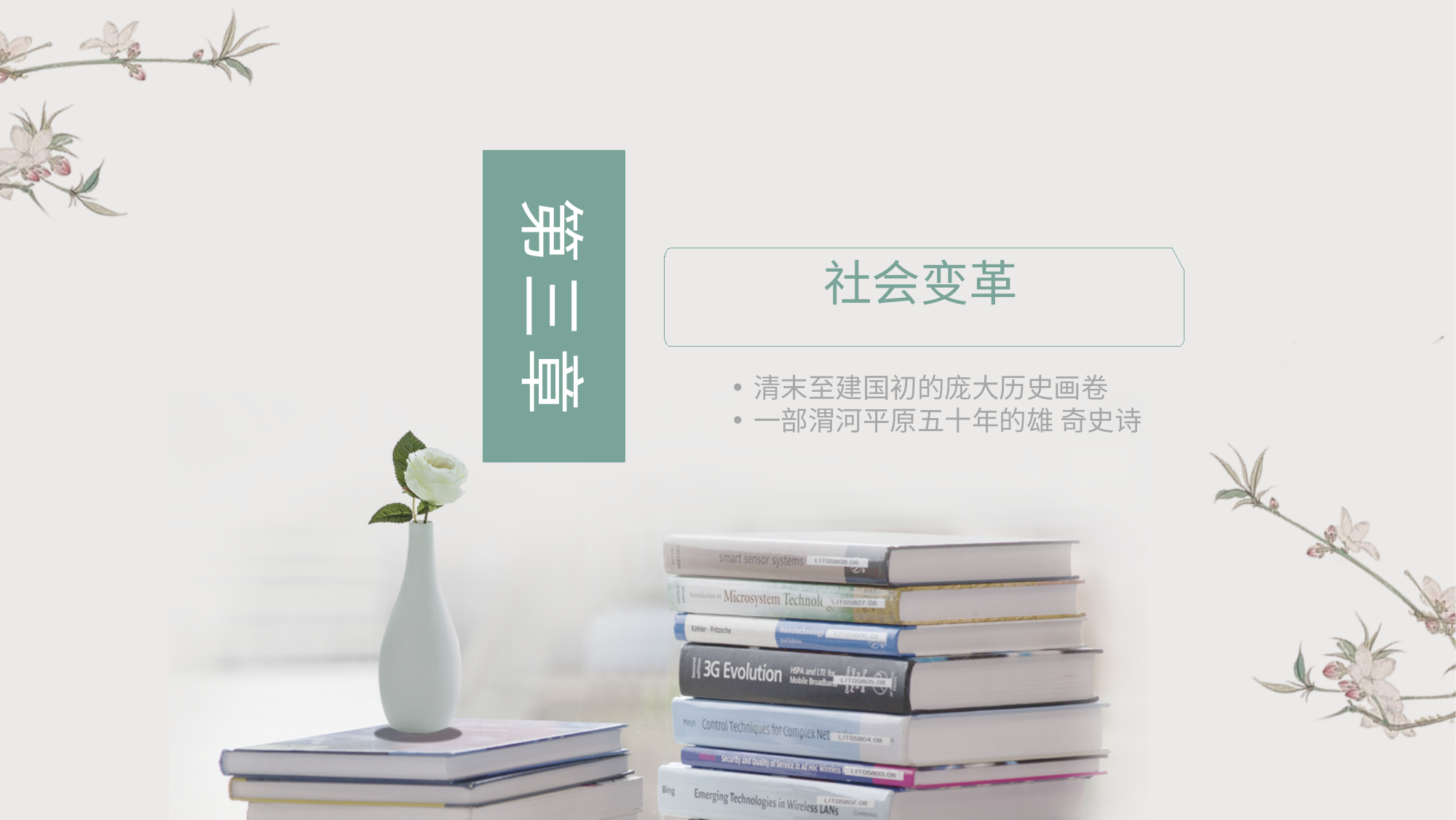

第三章

社会变革
清末至建国初的庞大历史画卷
一部渭河平原五十年的雄 奇史诗